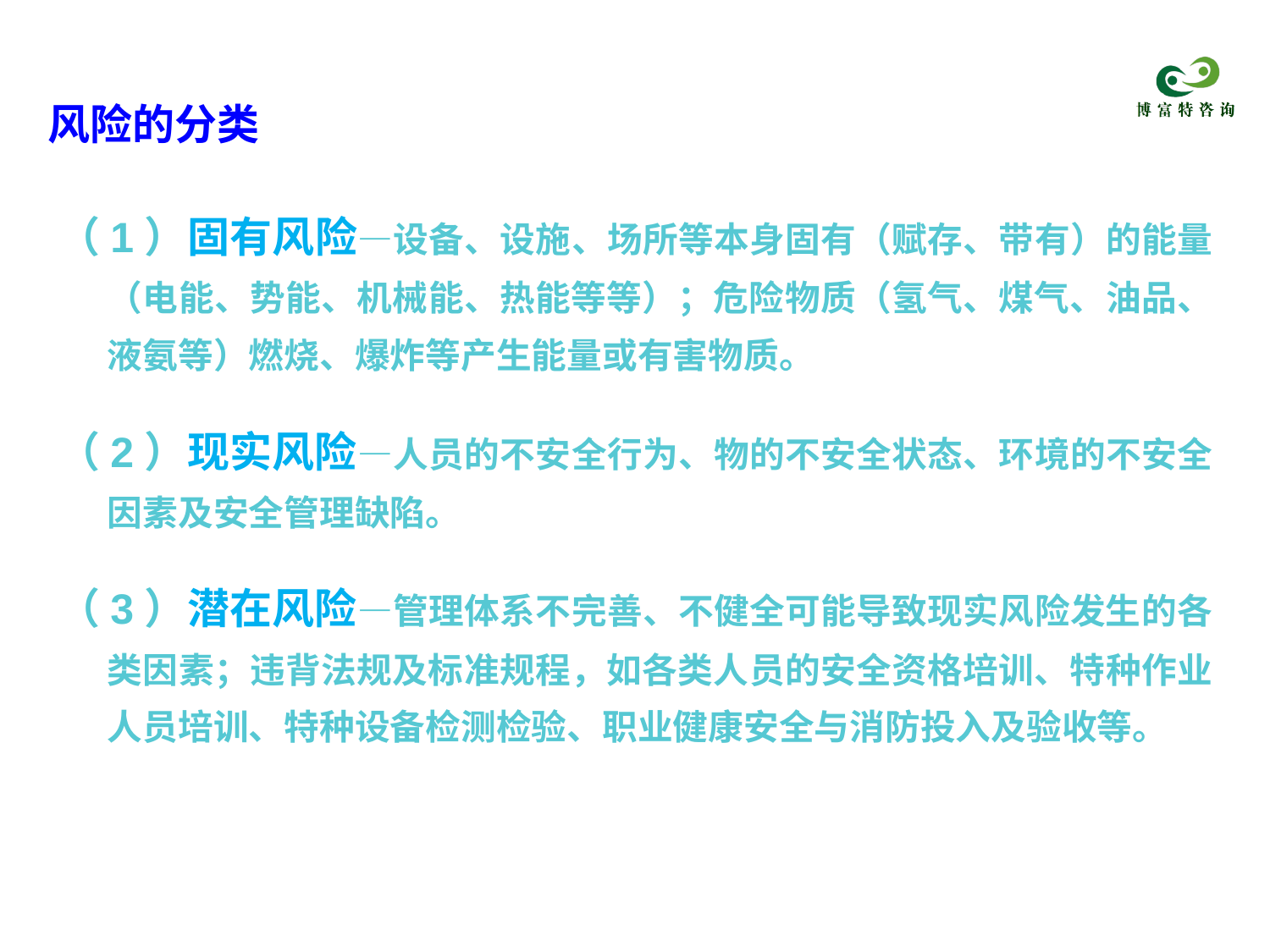

风险的分类
（1）固有风险—设备、设施、场所等本身固有（赋存、带有）的能量（电能、势能、机械能、热能等等）；危险物质（氢气、煤气、油品、液氨等）燃烧、爆炸等产生能量或有害物质。
（2）现实风险—人员的不安全行为、物的不安全状态、环境的不安全 因素及安全管理缺陷。
（3）潜在风险—管理体系不完善、不健全可能导致现实风险发生的各类因素；违背法规及标准规程，如各类人员的安全资格培训、特种作业人员培训、特种设备检测检验、职业健康安全与消防投入及验收等。